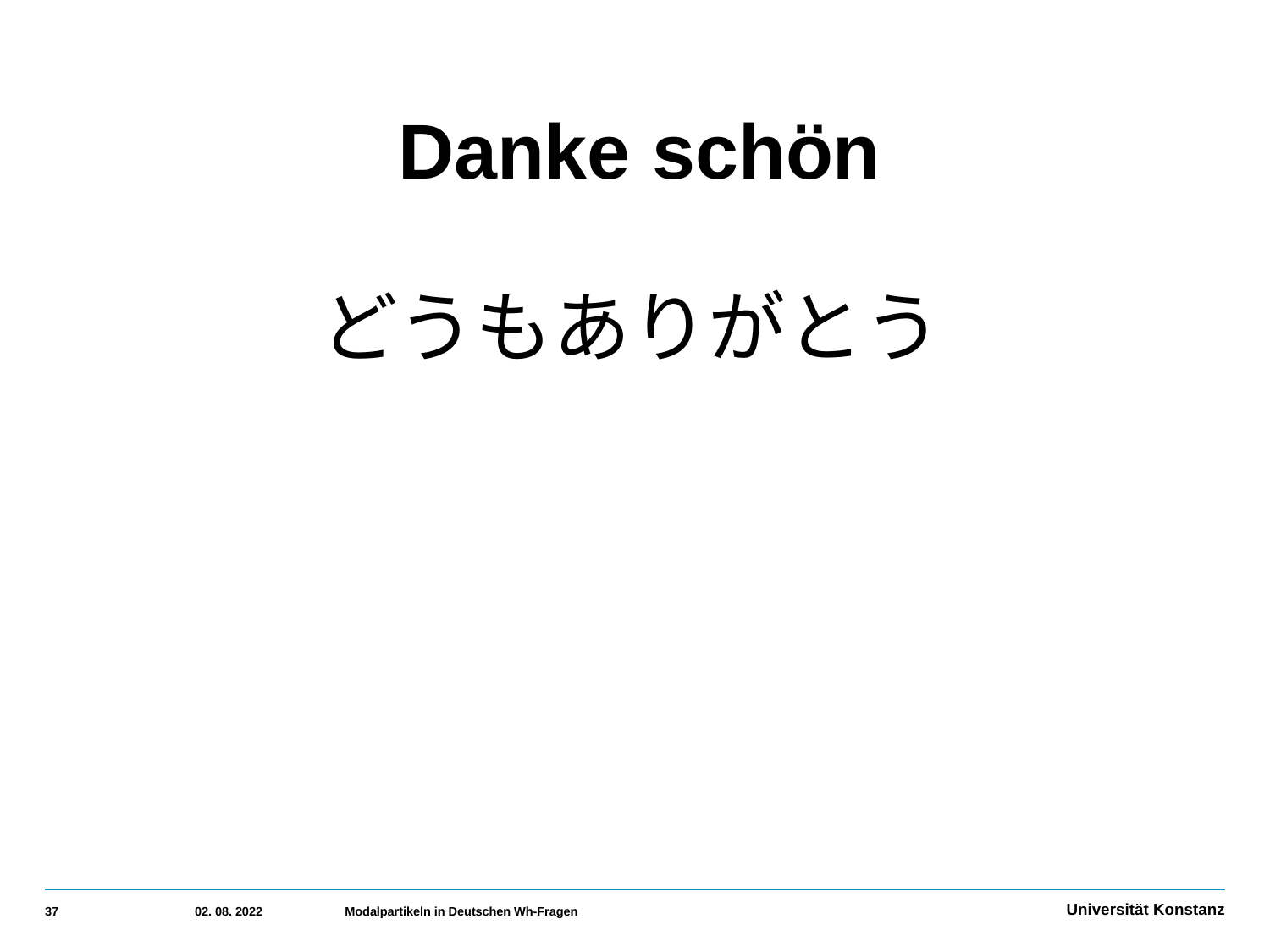

# Danke schön どうもありがとう
37
02. 08. 2022
Modalpartikeln in Deutschen Wh-Fragen